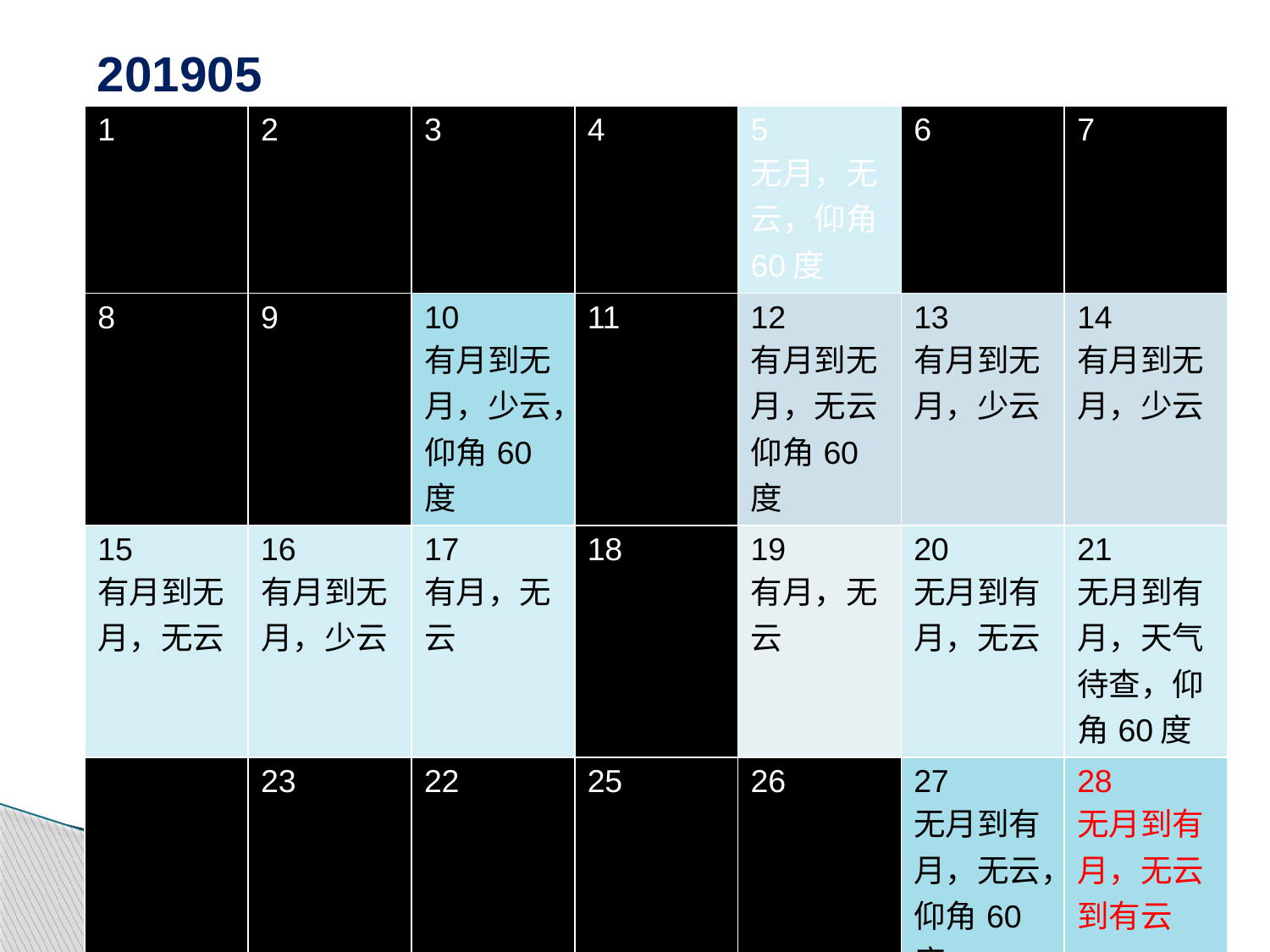

201905
| 1 | 2 | 3 | 4 | 5 无月，无云，仰角60度 | 6 | 7 |
| --- | --- | --- | --- | --- | --- | --- |
| 8 | 9 | 10 有月到无月，少云，仰角60度 | 11 | 12 有月到无月，无云 仰角60度 | 13 有月到无月，少云 | 14 有月到无月，少云 |
| 15 有月到无月，无云 | 16 有月到无月，少云 | 17 有月，无云 | 18 | 19 有月，无云 | 20 无月到有月，无云 | 21 无月到有月，天气待查，仰角60度 |
|  | 23 | 22 | 25 | 26 | 27 无月到有月，无云，仰角60度 | 28 无月到有月，无云到有云 |
| 29 无月，无云 | 30 无月，多云 |  |  |  |  |  |